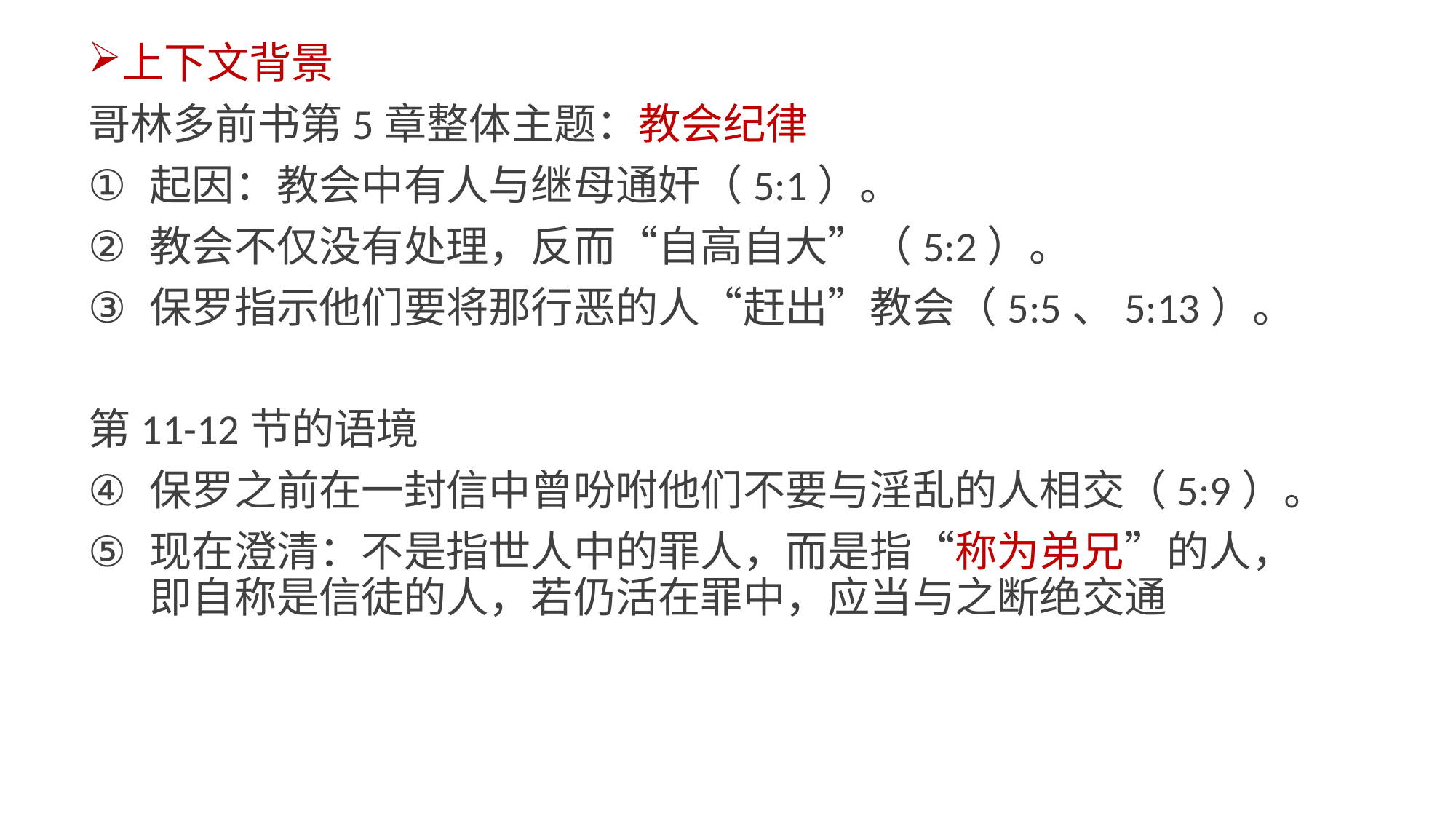

上下文背景
哥林多前书第5章整体主题：教会纪律
起因：教会中有人与继母通奸（5:1）。
教会不仅没有处理，反而“自高自大”（5:2）。
保罗指示他们要将那行恶的人“赶出”教会（5:5、5:13）。

第11-12节的语境
保罗之前在一封信中曾吩咐他们不要与淫乱的人相交（5:9）。
现在澄清：不是指世人中的罪人，而是指“称为弟兄”的人，即自称是信徒的人，若仍活在罪中，应当与之断绝交通